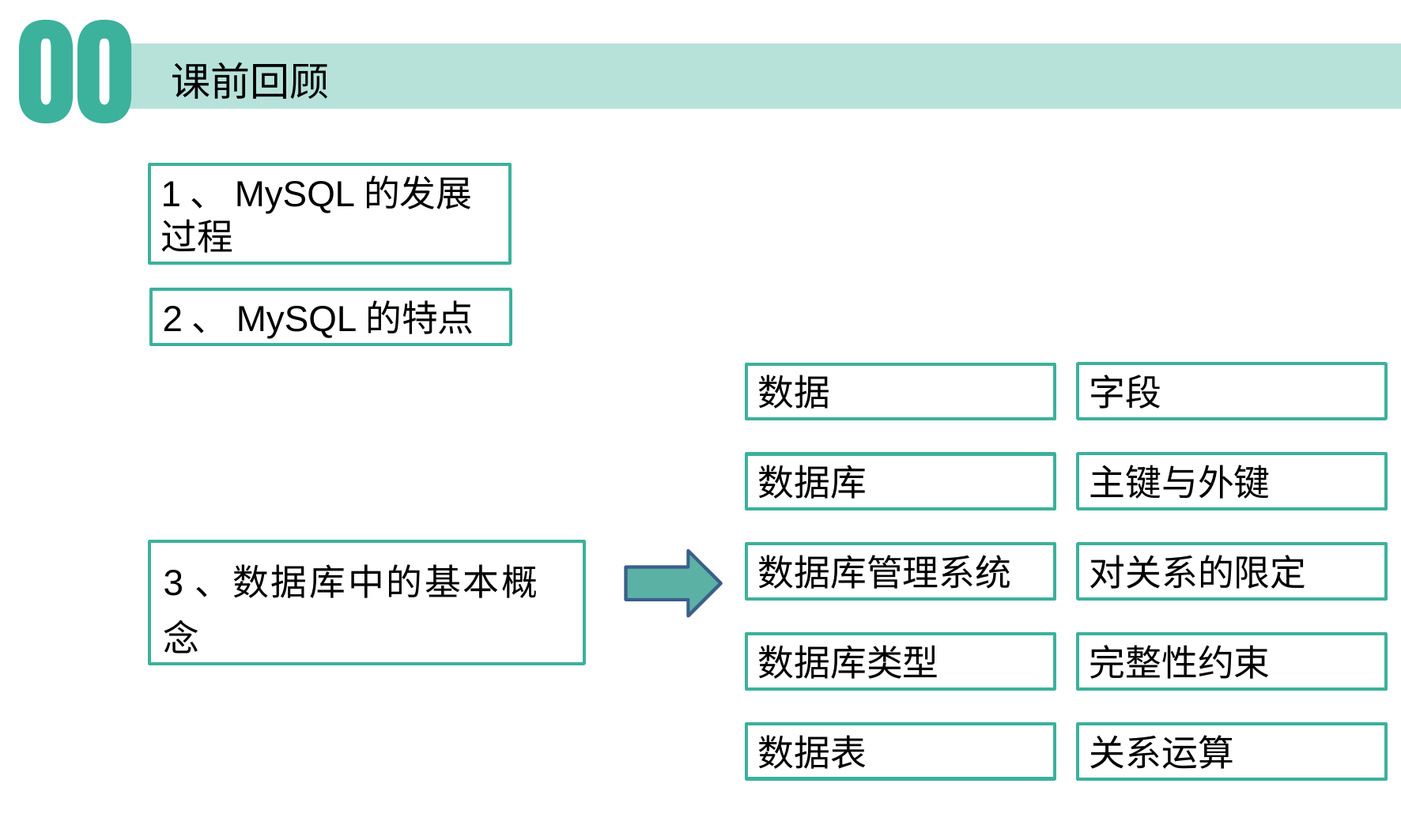

00

  课前回顾
1、MySQL的发展过程
2、MySQL的特点
字段
数据
主键与外键
数据库
3、数据库中的基本概念
对关系的限定
数据库管理系统

数据库类型
完整性约束
数据表
关系运算